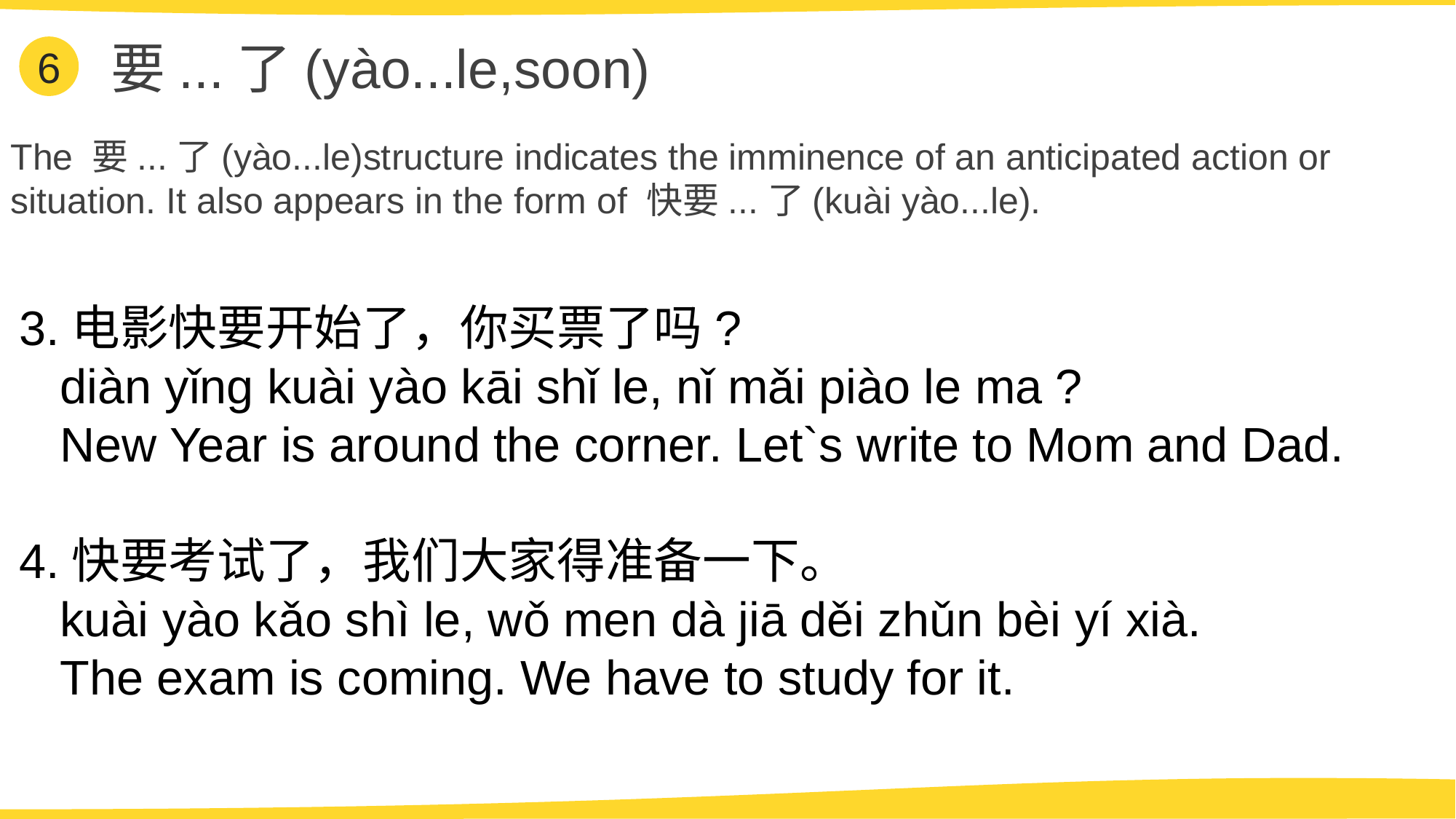

要...了(yào...le,soon)
6
The 要...了(yào...le)structure indicates the imminence of an anticipated action or situation. It also appears in the form of 快要...了(kuài yào...le).
3.电影快要开始了，你买票了吗?
   diàn yǐng kuài yào kāi shǐ le, nǐ mǎi piào le ma ?
   New Year is around the corner. Let`s write to Mom and Dad.

4.快要考试了，我们大家得准备一下。
   kuài yào kǎo shì le, wǒ men dà jiā děi zhǔn bèi yí xià.
   The exam is coming. We have to study for it.